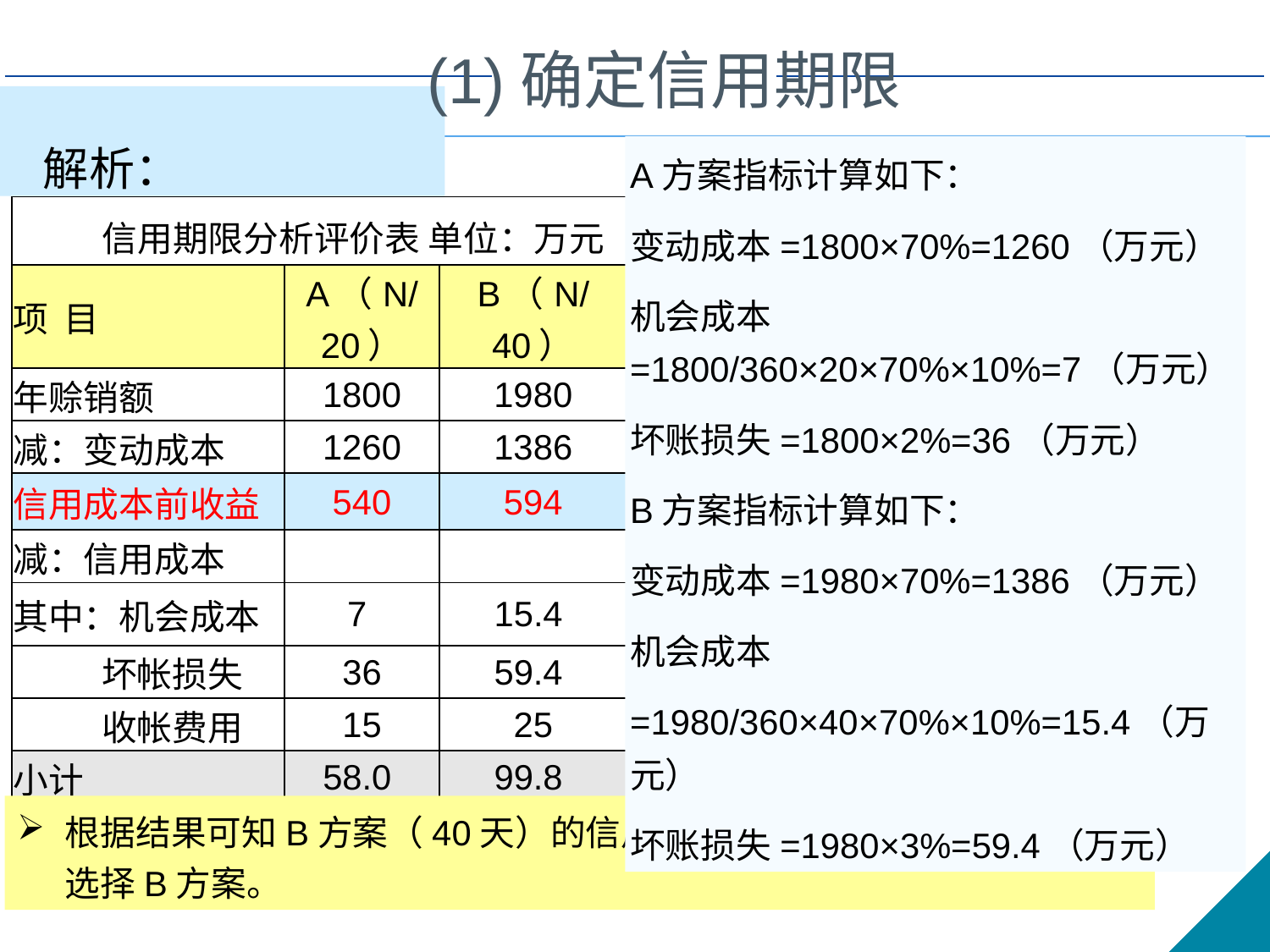

(1)确定信用期限
解析：
A方案指标计算如下：
变动成本=1800×70%=1260（万元）
机会成本=1800/360×20×70%×10%=7（万元）
坏账损失=1800×2%=36（万元）
B方案指标计算如下：
变动成本=1980×70%=1386（万元）
机会成本
=1980/360×40×70%×10%=15.4（万元）
坏账损失=1980×3%=59.4（万元）
| 信用期限分析评价表 单位：万元 |  |  |
| --- | --- | --- |
| 项 目 | A（N/20） | B（N/40） |
| 年赊销额 | 1800 | 1980 |
| 减：变动成本 | 1260 | 1386 |
| 信用成本前收益 | 540 | 594 |
| 减：信用成本 |  |  |
| 其中：机会成本 | 7 | 15.4 |
| 坏帐损失 | 36 | 59.4 |
| 收帐费用 | 15 | 25 |
| 小计 | 58.0 | 99.8 |
| 信用成本后收益 | 482.0 | 494.2 |
根据结果可知B方案（40天）的信用成本后的收益较大，企业应该选择B方案。
29